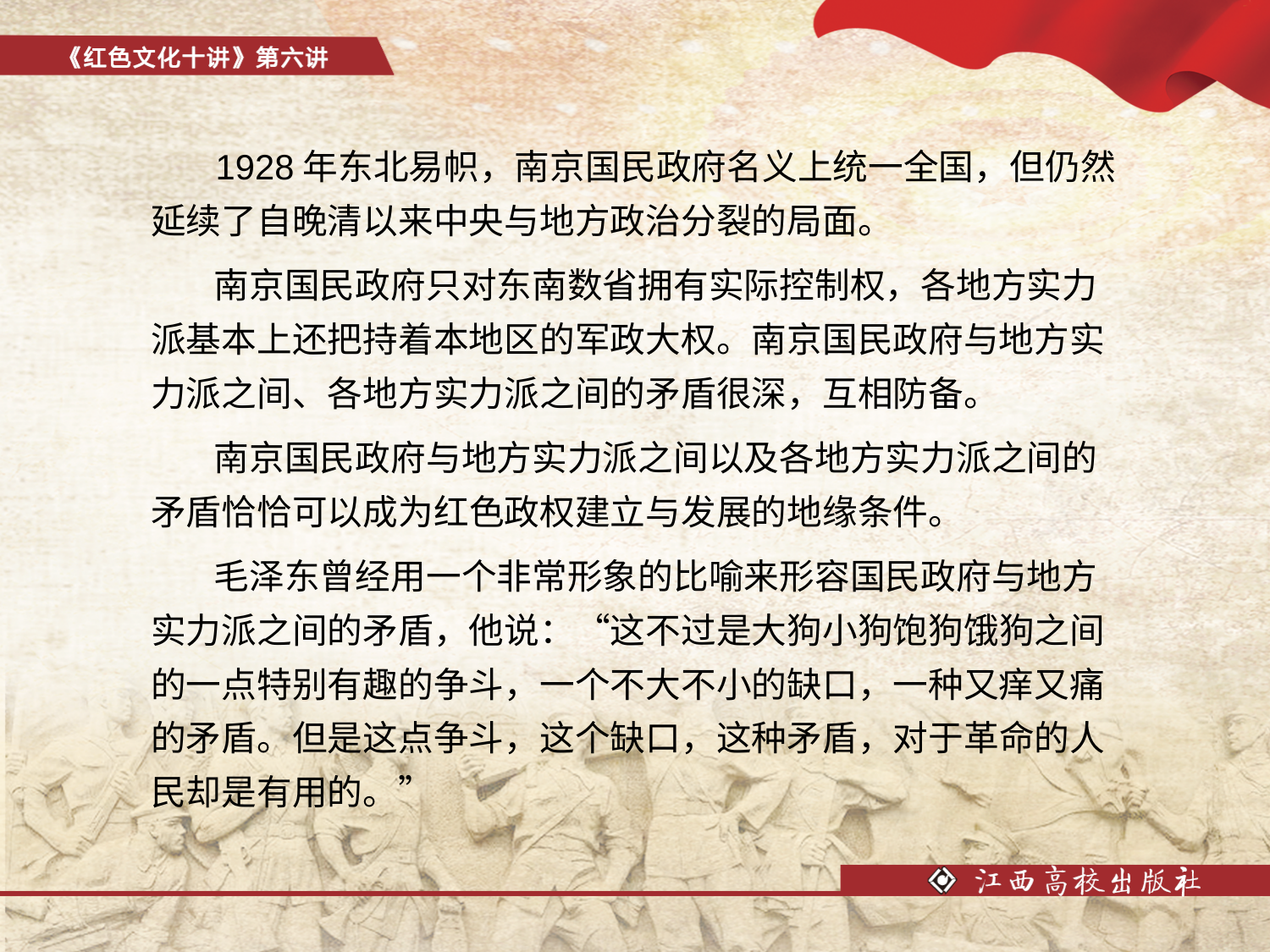

1928年东北易帜，南京国民政府名义上统一全国，但仍然延续了自晚清以来中央与地方政治分裂的局面。
       南京国民政府只对东南数省拥有实际控制权，各地方实力派基本上还把持着本地区的军政大权。南京国民政府与地方实力派之间、各地方实力派之间的矛盾很深，互相防备。
       南京国民政府与地方实力派之间以及各地方实力派之间的矛盾恰恰可以成为红色政权建立与发展的地缘条件。
       毛泽东曾经用一个非常形象的比喻来形容国民政府与地方实力派之间的矛盾，他说：“这不过是大狗小狗饱狗饿狗之间的一点特别有趣的争斗，一个不大不小的缺口，一种又痒又痛的矛盾。但是这点争斗，这个缺口，这种矛盾，对于革命的人民却是有用的。”